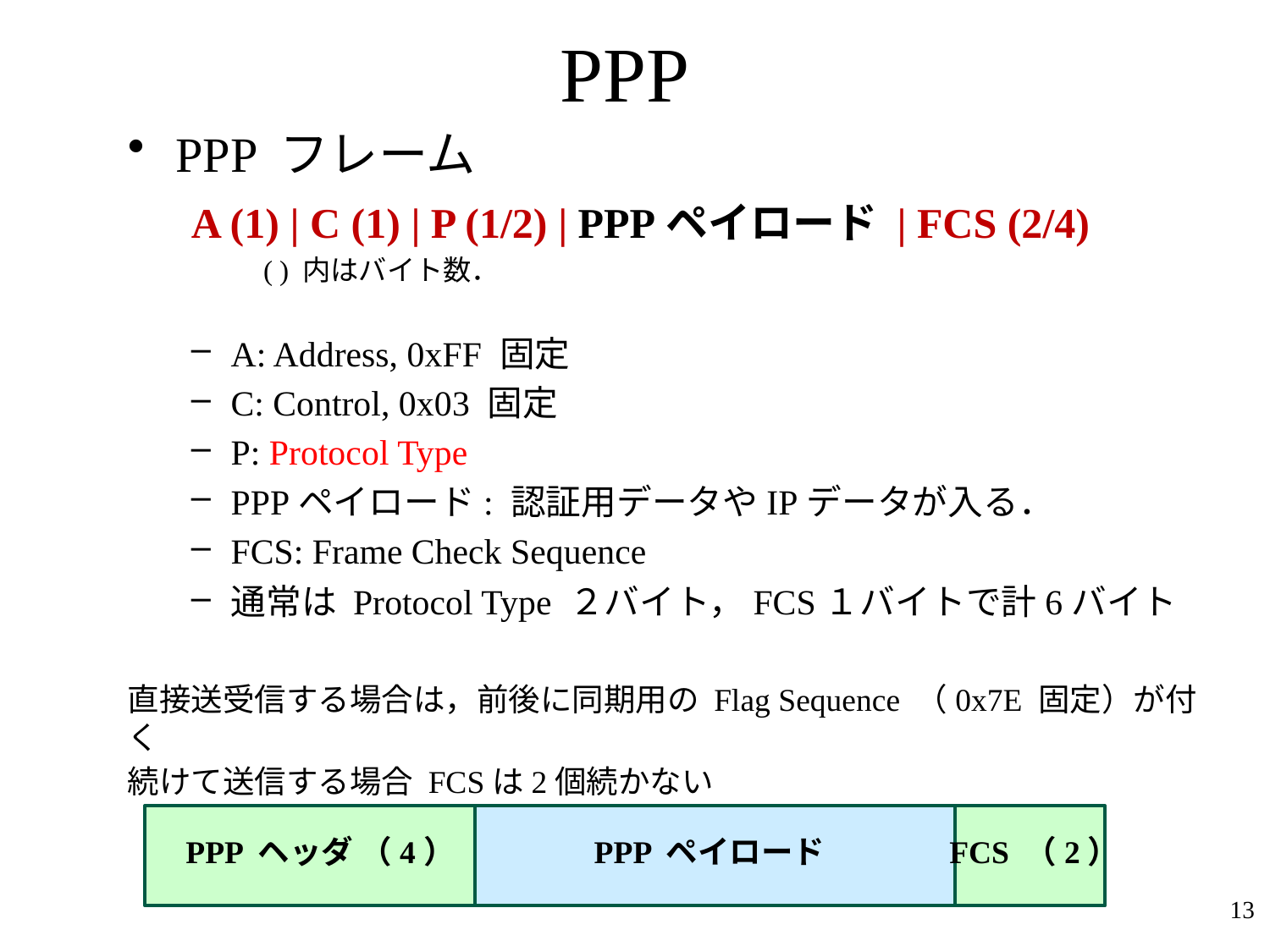

# PPP
PPP フレーム

      A (1) | C (1) | P (1/2) | PPPペイロード | FCS (2/4)
　      　　 ( ) 内はバイト数．
A: Address, 0xFF 固定
C: Control, 0x03 固定
P: Protocol Type
PPPペイロード: 認証用データやIPデータが入る．
FCS: Frame Check Sequence
通常は Protocol Type ２バイト，FCS１バイトで計6バイト
直接送受信する場合は，前後に同期用の Flag Sequence （0x7E 固定）が付く
続けて送信する場合 FCSは2個続かない

PPP ヘッダ （4）
PPP ペイロード
 FCS （2）
13